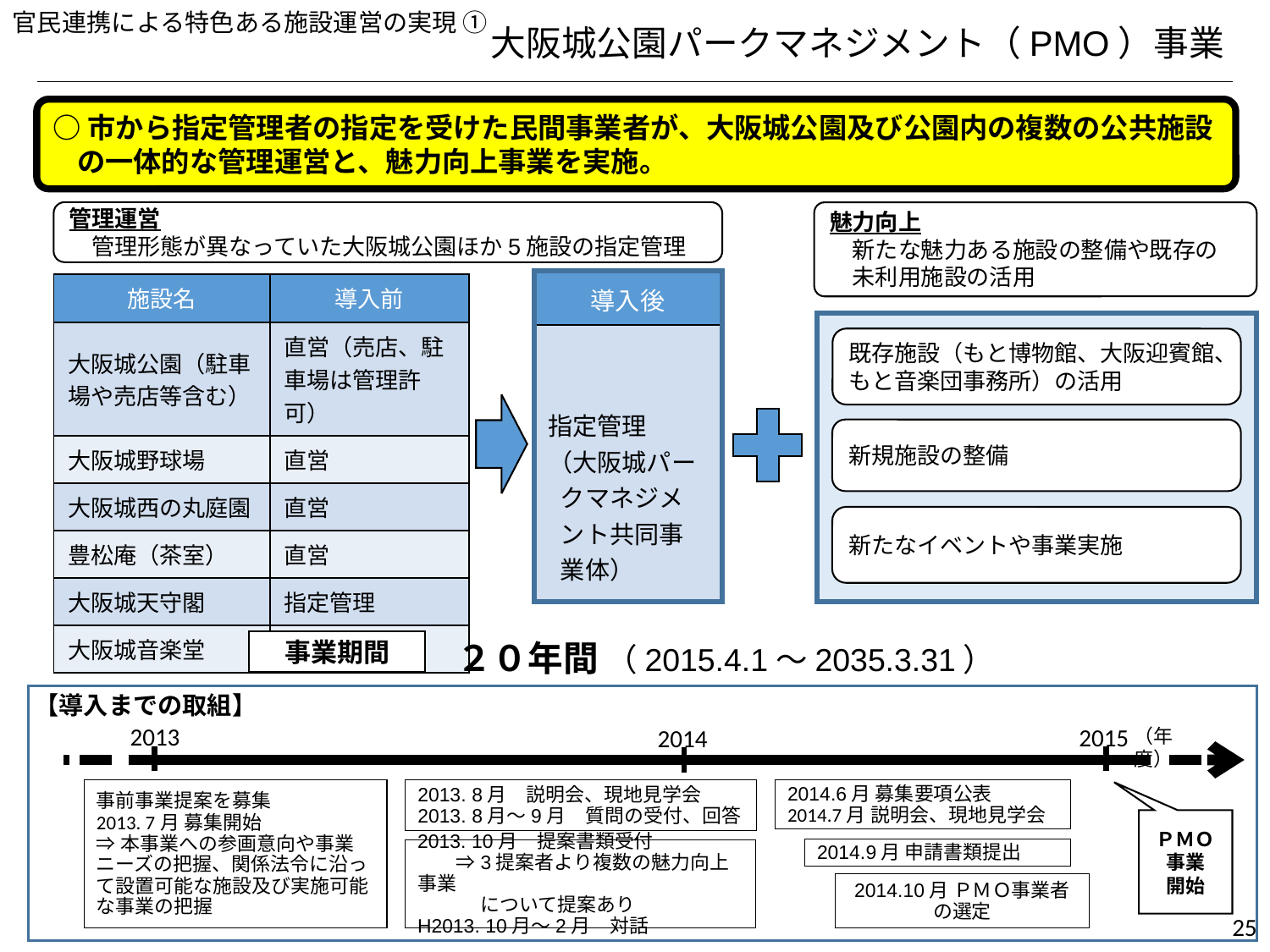

官民連携による特色ある施設運営の実現 ①
大阪城公園パークマネジメント（PMO）事業
○市から指定管理者の指定を受けた民間事業者が、大阪城公園及び公園内の複数の公共施設の一体的な管理運営と、魅力向上事業を実施。
管理運営
　管理形態が異なっていた大阪城公園ほか5施設の指定管理
魅力向上
　新たな魅力ある施設の整備や既存の
　未利用施設の活用

| 導入後 |
| --- |
| 指定管理 （大阪城パークマネジメント共同事業体） |
| 施設名 | 導入前 |
| --- | --- |
| 大阪城公園（駐車場や売店等含む） | 直営（売店、駐車場は管理許可） |
| 大阪城野球場 | 直営 |
| 大阪城西の丸庭園 | 直営 |
| 豊松庵（茶室） | 直営 |
| 大阪城天守閣 | 指定管理 |
| 大阪城音楽堂 | 直営 |

既存施設（もと博物館、大阪迎賓館、もと音楽団事務所）の活用

新規施設の整備
新たなイベントや事業実施
２０年間 （2015.4.1～2035.3.31）
事業期間
【導入までの取組】

2013
2015
2014
（年度）
2014.6月 募集要項公表
2014.7月 説明会、現地見学会
事前事業提案を募集
2013. 7月 募集開始
⇒本事業への参画意向や事業ニーズの把握、関係法令に沿って設置可能な施設及び実施可能な事業の把握
2013. 8月　説明会、現地見学会
2013. 8月～9月　質問の受付、回答
ＰＭＯ
事業
開始
2014.9月 申請書類提出
2013. 10月　提案書類受付
　　⇒3提案者より複数の魅力向上事業
　　　 について提案あり
H2013. 10月～2月　対話
2014.10月 ＰＭＯ事業者の選定
25